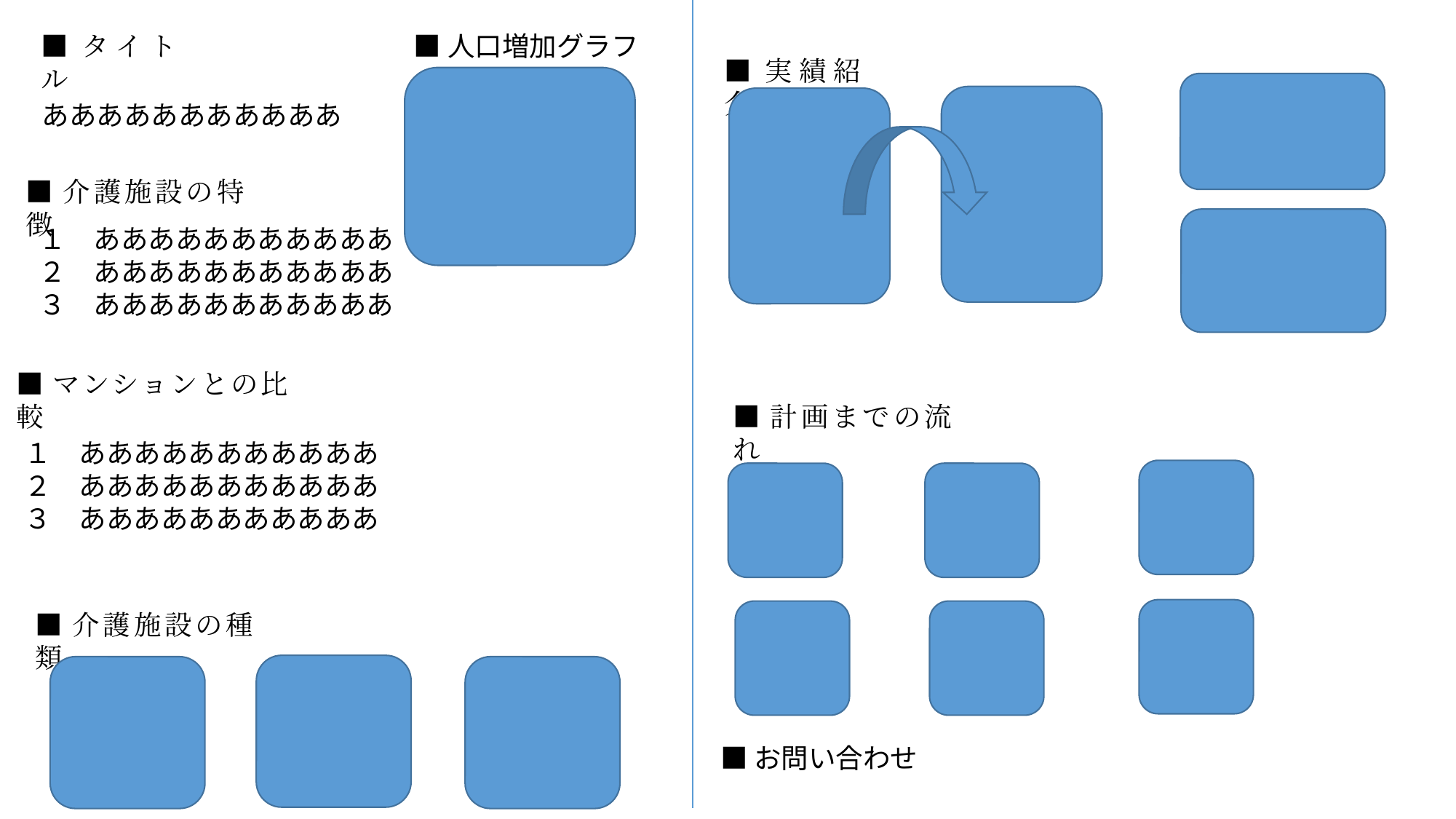

■タイトル
■人口増加グラフ
■実績紹介

あああああああああああ

■介護施設の特徴

１　あああああああああああ
２　あああああああああああ
３　あああああああああああ
■マンションとの比較
■計画までの流れ
１　あああああああああああ
２　あああああああああああ
３　あああああああああああ

■介護施設の種類

■お問い合わせ